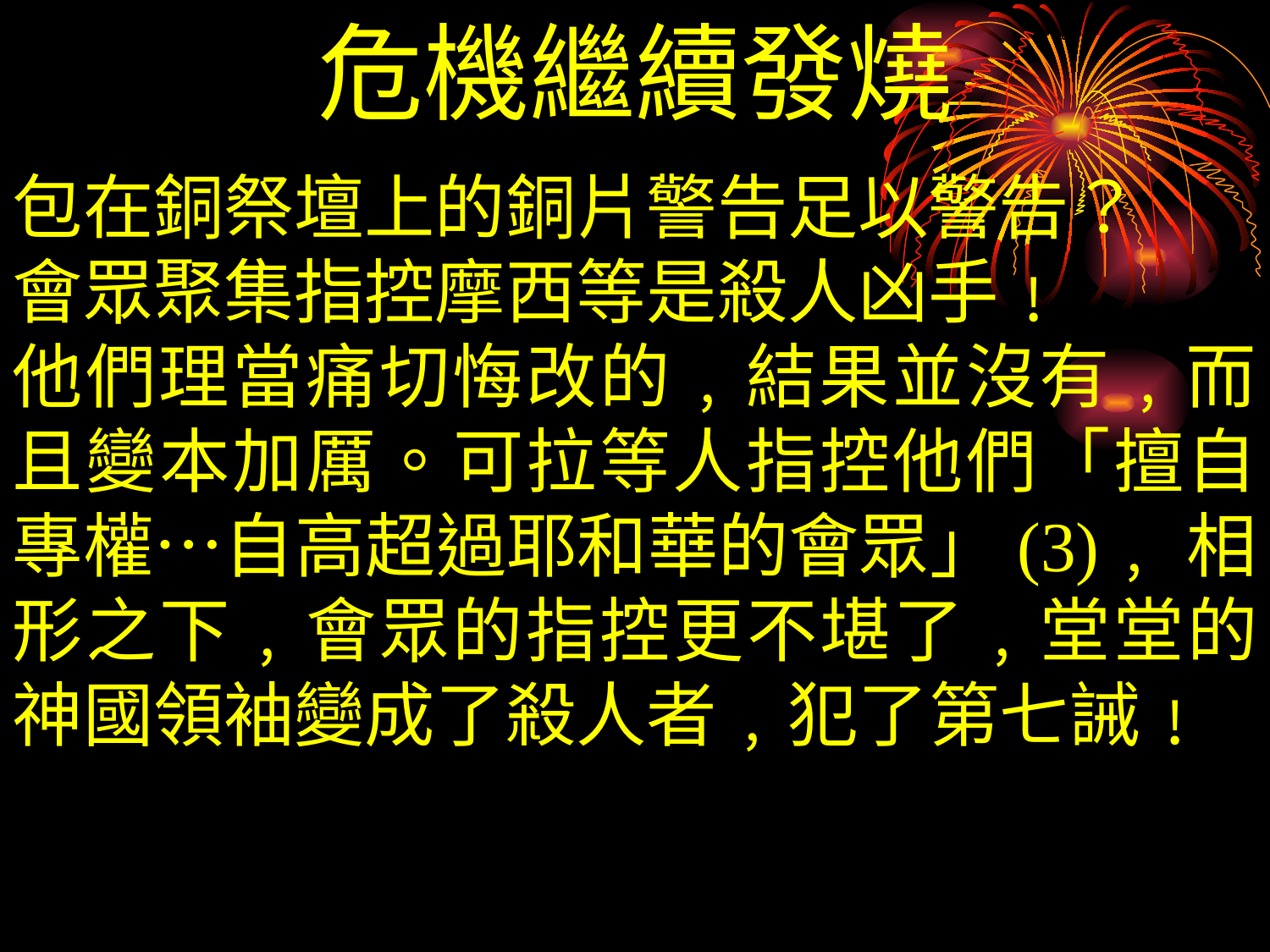

危機繼續發燒

包在銅祭壇上的銅片警告足以警告？
會眾聚集指控摩西等是殺人凶手﹗
他們理當痛切悔改的﹐結果並沒有﹐而且變本加厲。可拉等人指控他們「擅自專權…自高超過耶和華的會眾」(3)﹐相形之下﹐會眾的指控更不堪了﹐堂堂的神國領袖變成了殺人者﹐犯了第七誡﹗